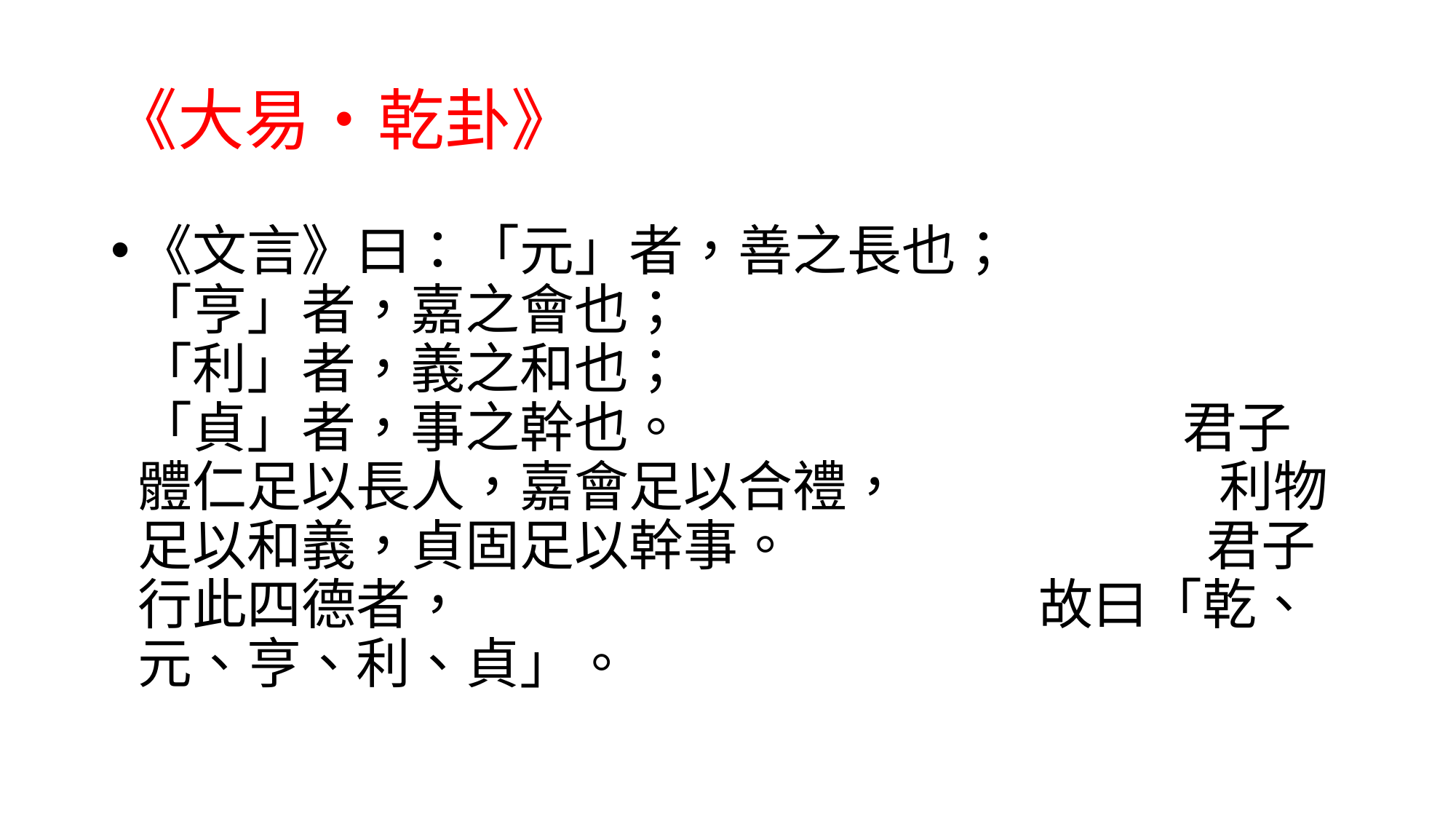

# 《大易‧乾卦》
《文言》曰：「元」者，善之長也；                            「亨」者，嘉之會也；                                         「利」者，義之和也；                                          「貞」者，事之幹也。                                         君子體仁足以長人，嘉會足以合禮，                          利物足以和義，貞固足以幹事。                                  君子行此四德者，                                               故曰「乾、元、亨、利、貞」。